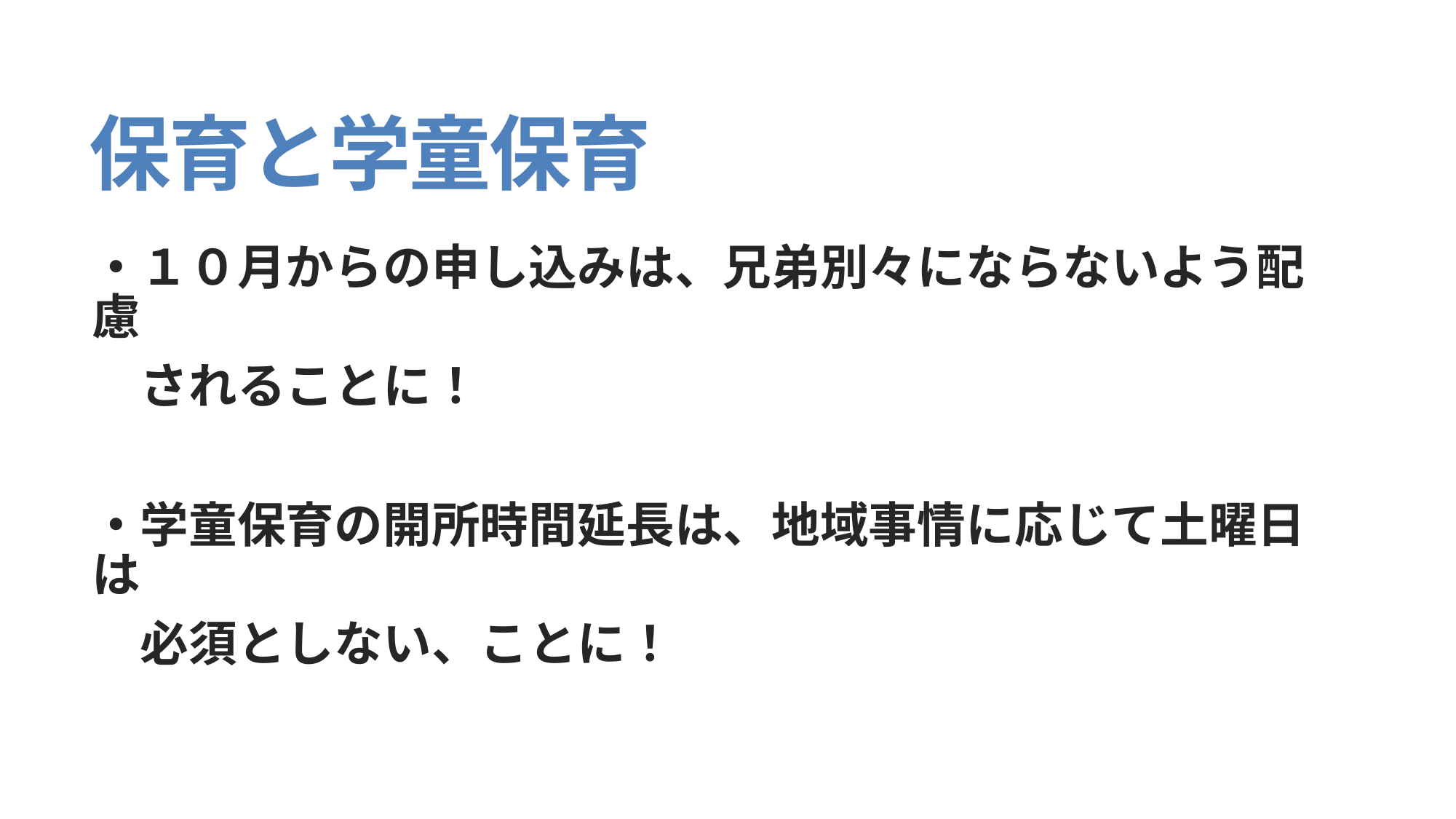

# 保育と学童保育
・１０月からの申し込みは、兄弟別々にならないよう配慮
　されることに！

・学童保育の開所時間延長は、地域事情に応じて土曜日は
　必須としない、ことに！